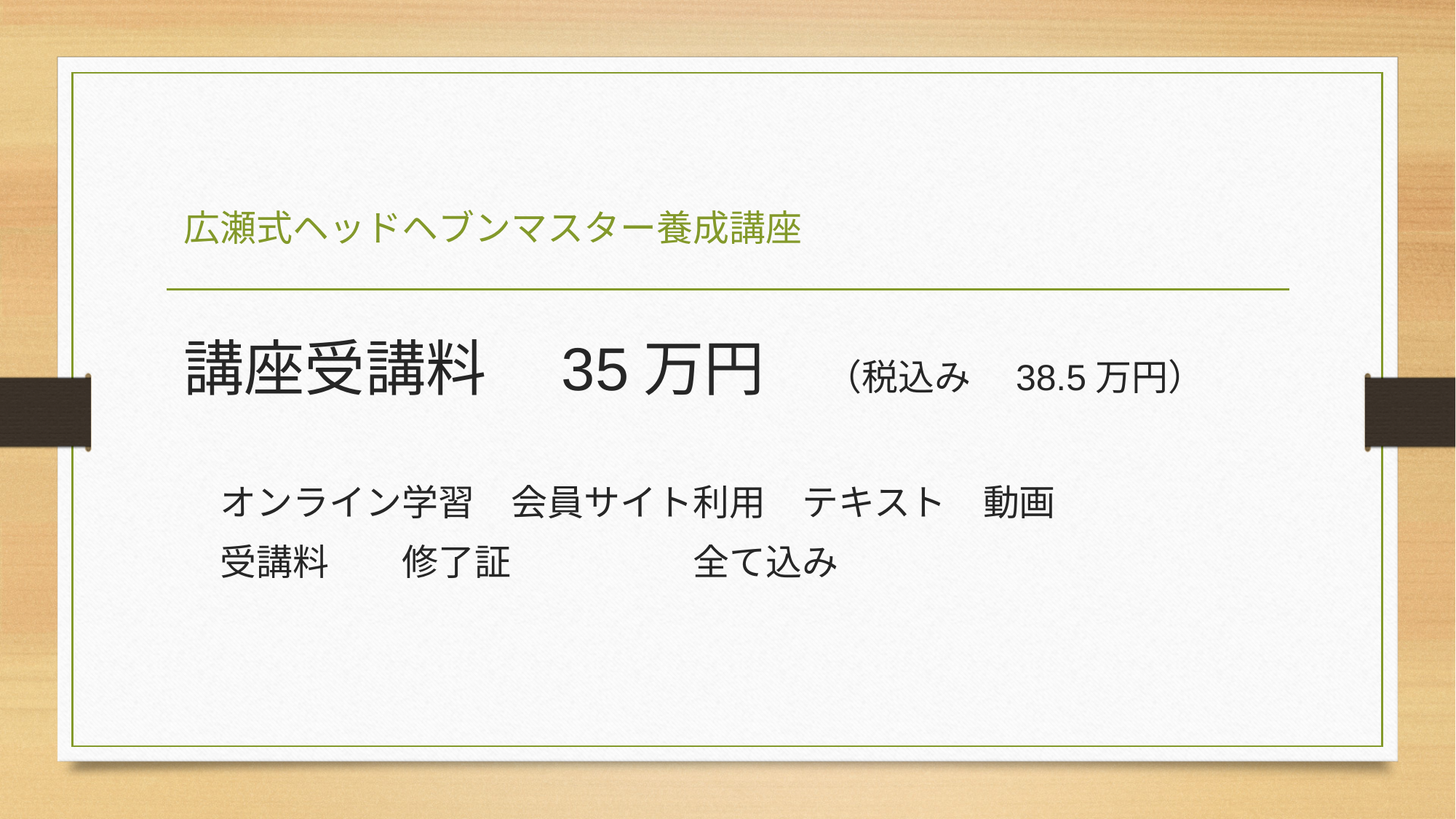

#

　　広瀬式ヘッドヘブンマスター養成講座

　　講座受講料　35万円　（税込み　38.5万円）

　　　オンライン学習　会員サイト利用　テキスト　動画
　　　受講料　　修了証　　　　　全て込み